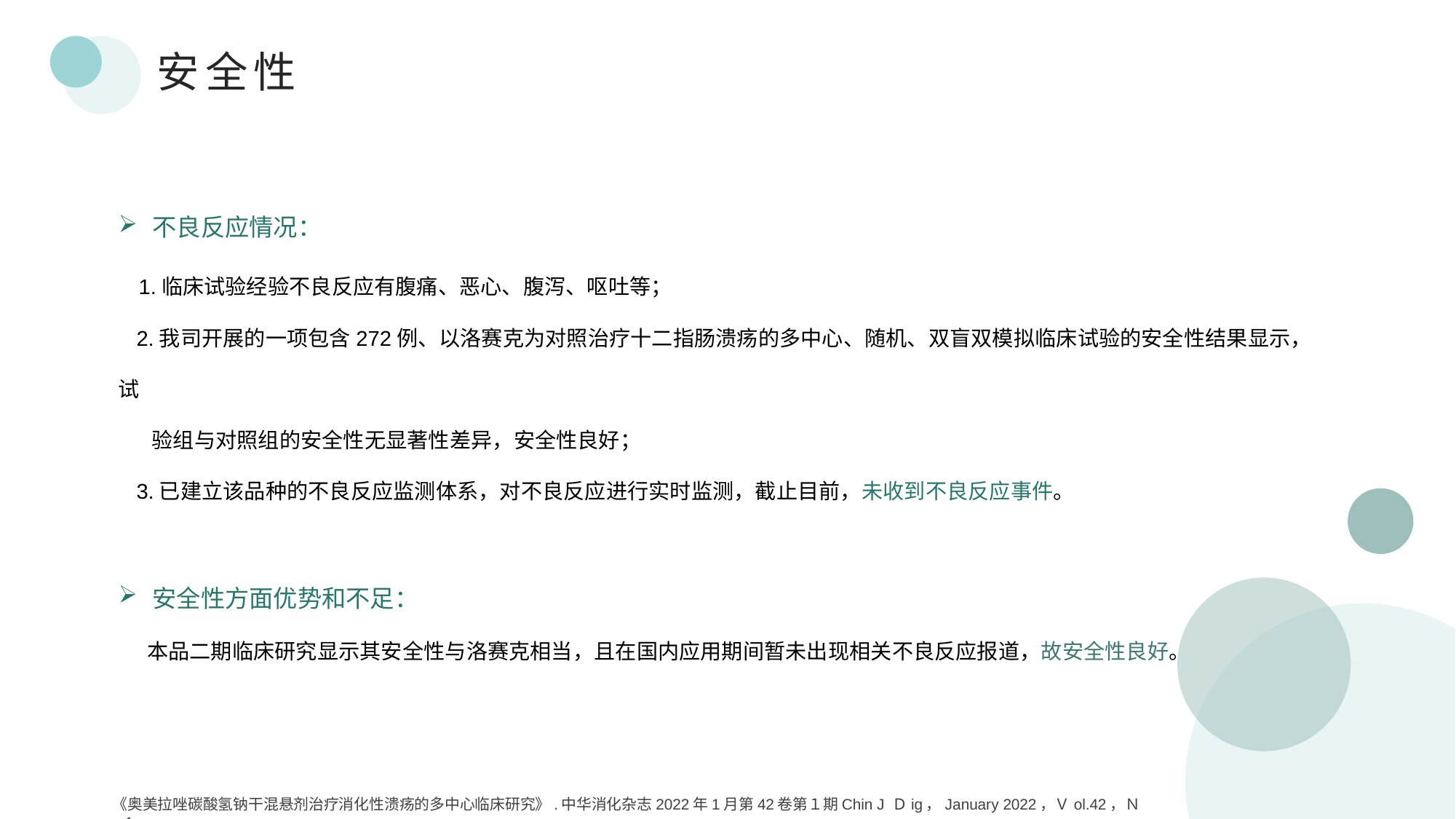

安全性
不良反应情况：
   1.临床试验经验不良反应有腹痛、恶心、腹泻、呕吐等；
   2.我司开展的一项包含272例、以洛赛克为对照治疗十二指肠溃疡的多中心、随机、双盲双模拟临床试验的安全性结果显示，试
      验组与对照组的安全性无显著性差异，安全性良好；
   3.已建立该品种的不良反应监测体系，对不良反应进行实时监测，截止目前，未收到不良反应事件。

安全性方面优势和不足：
     本品二期临床研究显示其安全性与洛赛克相当，且在国内应用期间暂未出现相关不良反应报道，故安全性良好。

《奥美拉唑碳酸氢钠干混悬剂治疗消化性溃疡的多中心临床研究》.中华消化杂志2022年1月第42卷第１期Chin J Ｄig，January 2022，Ｖol.42，Ｎo.1